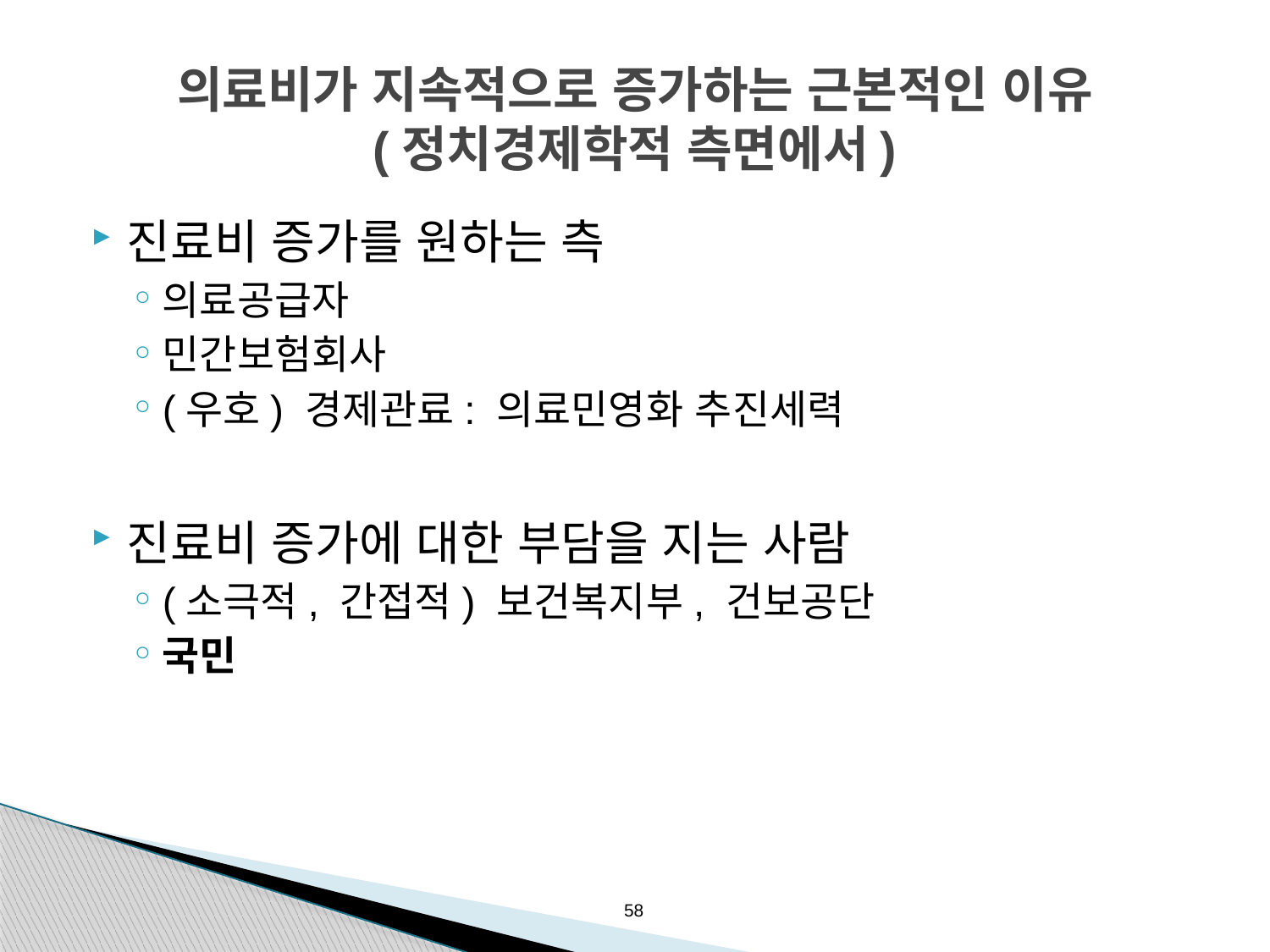

진료비 증가를 원하는 측
의료공급자
민간보험회사
(우호) 경제관료: 의료민영화 추진세력

진료비 증가에 대한 부담을 지는 사람
(소극적, 간접적) 보건복지부, 건보공단
국민
의료비가 지속적으로 증가하는 근본적인 이유
(정치경제학적 측면에서)
58